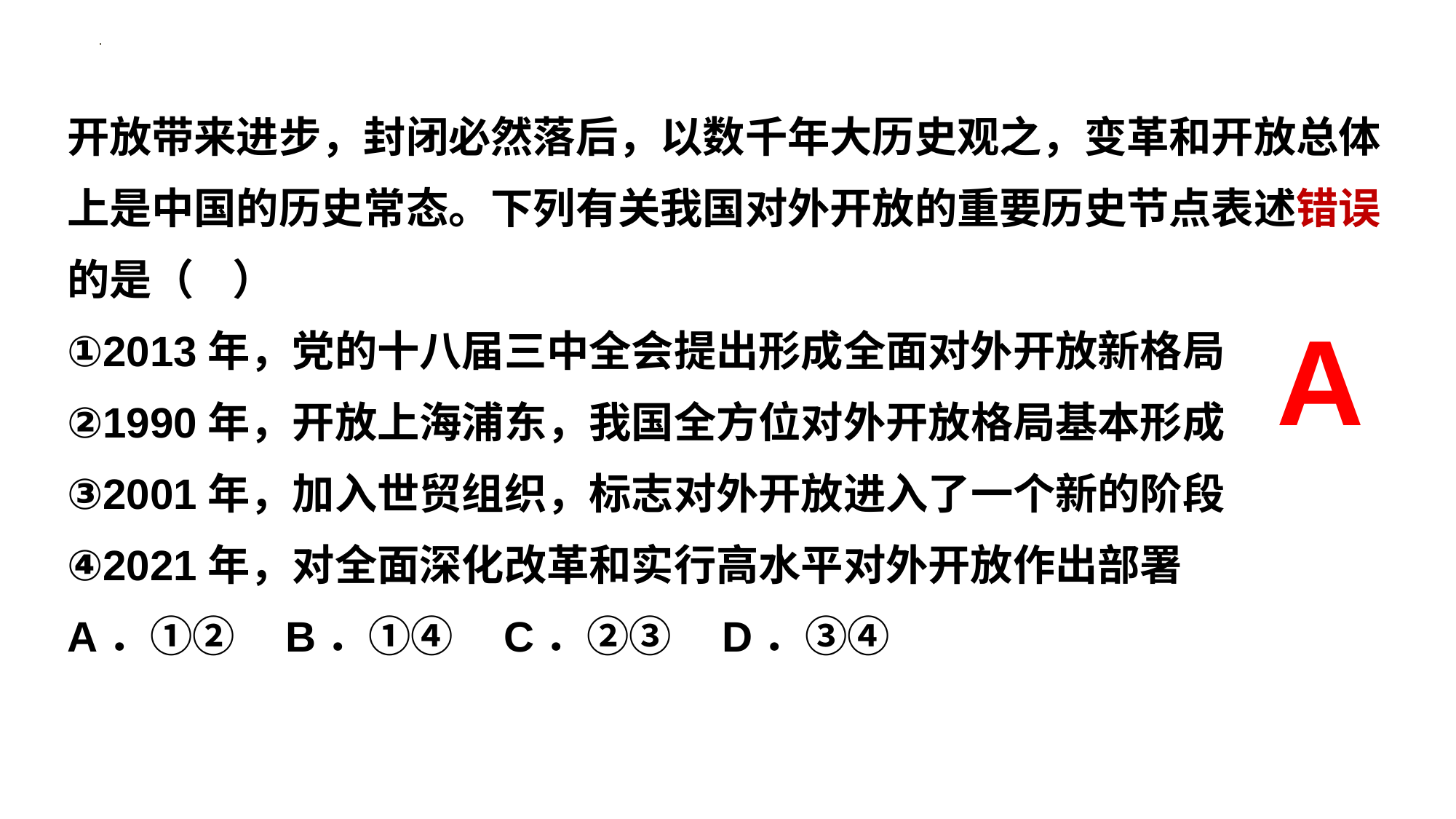

开放带来进步，封闭必然落后，以数千年大历史观之，变革和开放总体上是中国的历史常态。下列有关我国对外开放的重要历史节点表述错误的是（    ）
①2013年，党的十八届三中全会提出形成全面对外开放新格局
②1990年，开放上海浦东，我国全方位对外开放格局基本形成
③2001年，加入世贸组织，标志对外开放进入了一个新的阶段
④2021年，对全面深化改革和实行高水平对外开放作出部署
A．①②	B．①④	C．②③	D．③④
A